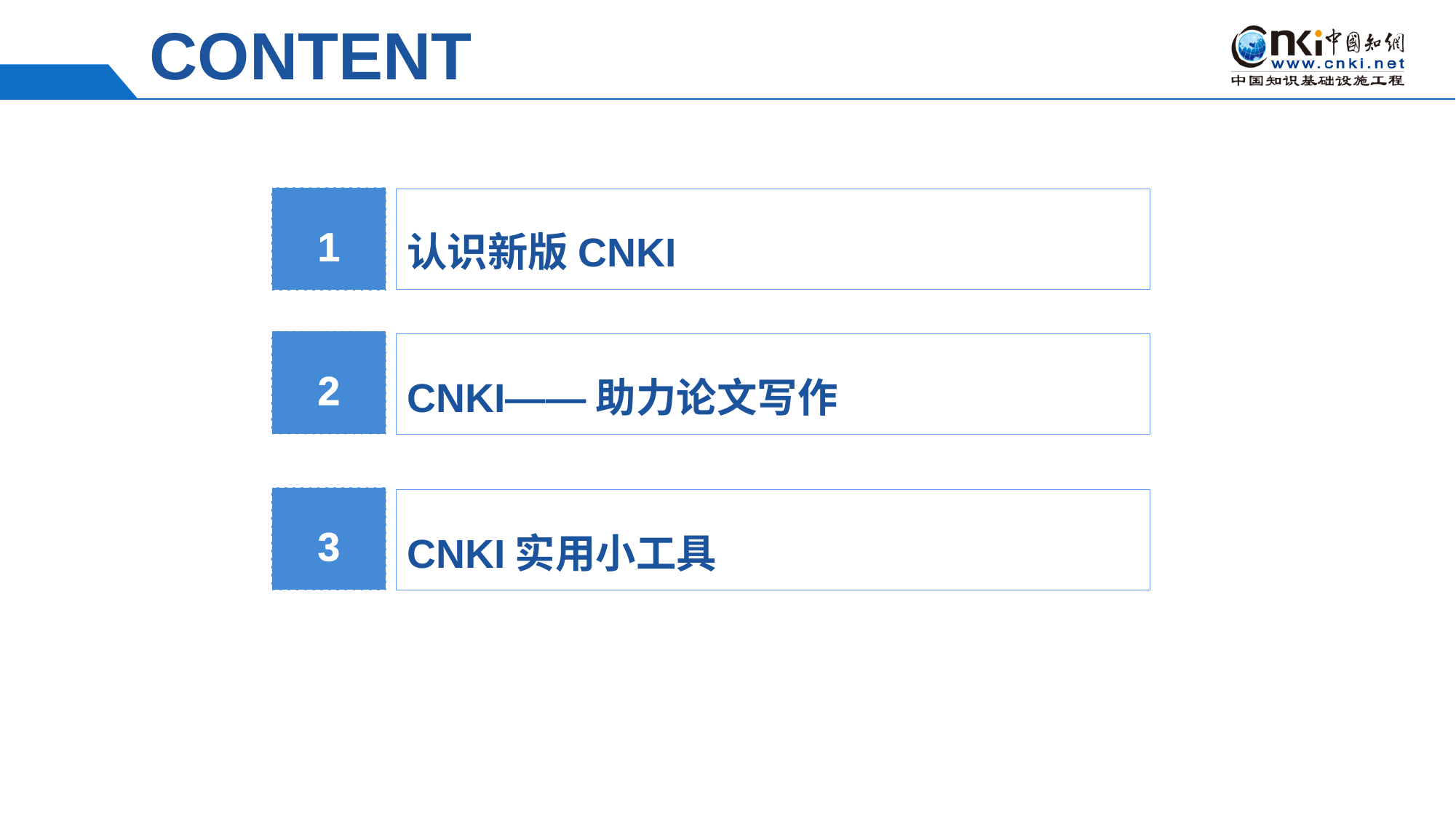

CONTENT
1
认识新版CNKI
2
CNKI——助力论文写作
3
CNKI实用小工具